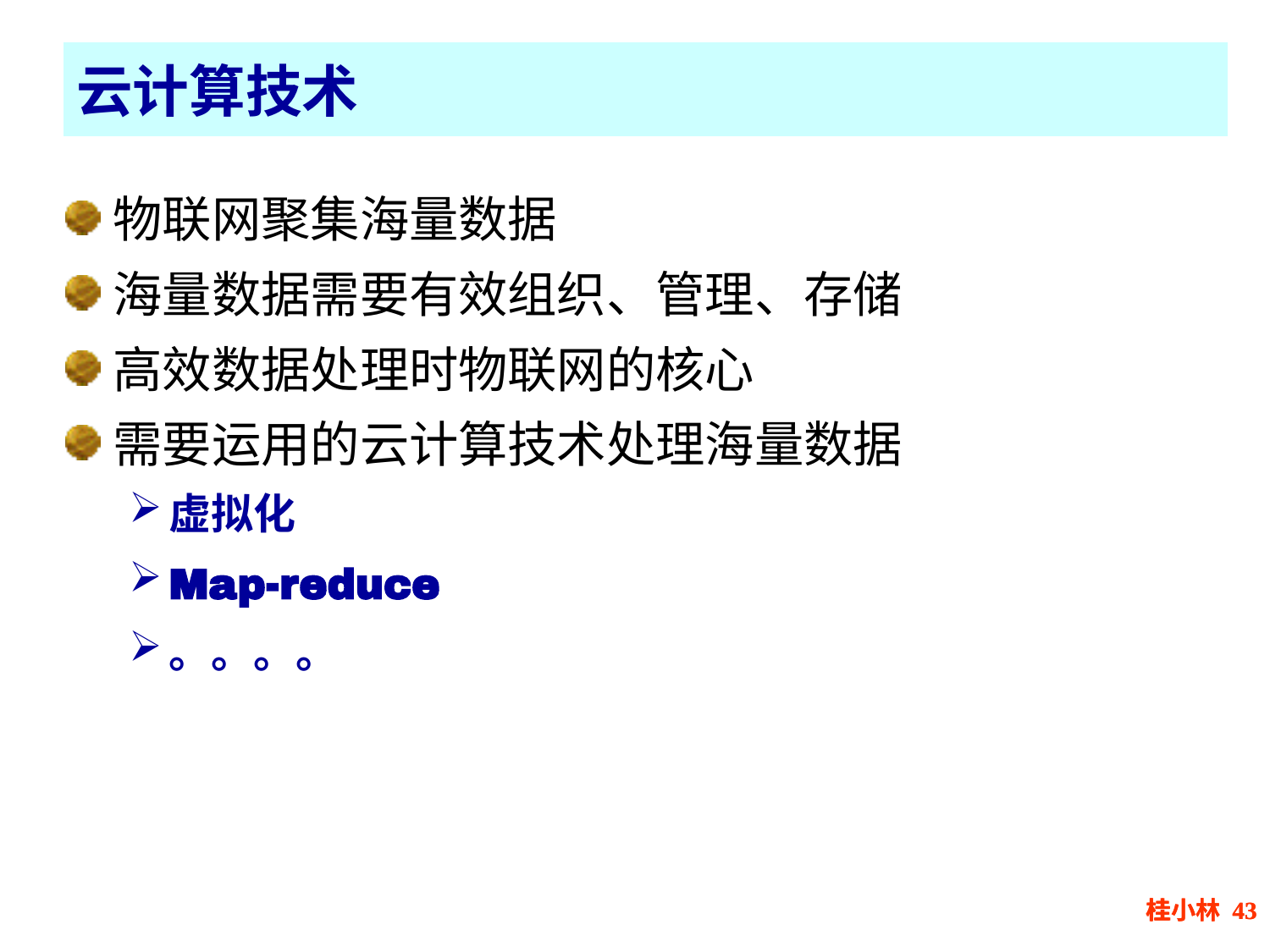

云计算技术
物联网聚集海量数据
海量数据需要有效组织、管理、存储
高效数据处理时物联网的核心
需要运用的云计算技术处理海量数据
虚拟化
Map-reduce
。。。。

桂小林 43
桂小林 43